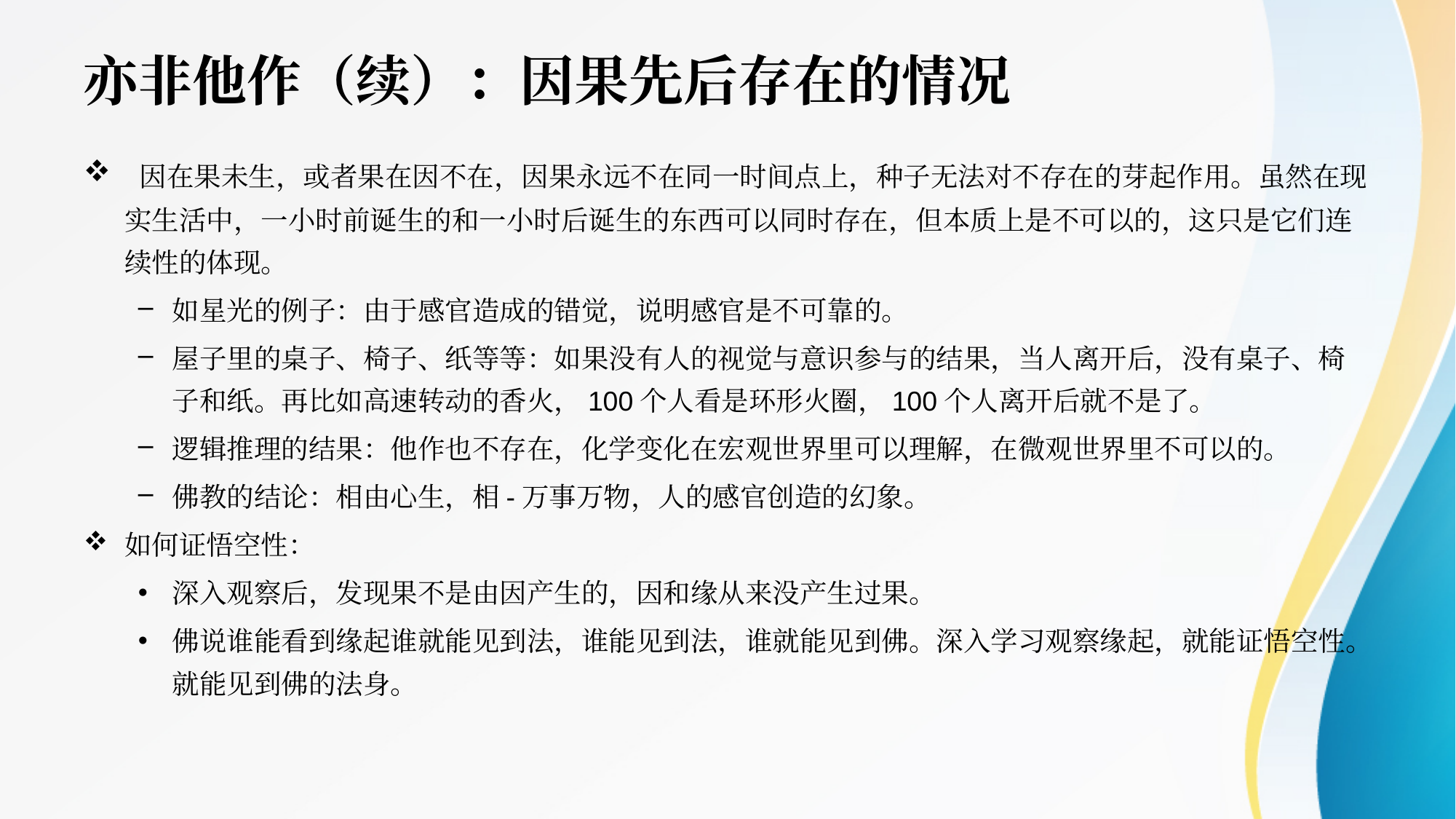

# 亦非他作（续）：因果先后存在的情况
 因在果未生，或者果在因不在，因果永远不在同一时间点上，种子无法对不存在的芽起作用。虽然在现实生活中，一小时前诞生的和一小时后诞生的东西可以同时存在，但本质上是不可以的，这只是它们连续性的体现。
如星光的例子：由于感官造成的错觉，说明感官是不可靠的。
屋子里的桌子、椅子、纸等等：如果没有人的视觉与意识参与的结果，当人离开后，没有桌子、椅子和纸。再比如高速转动的香火，100个人看是环形火圈，100个人离开后就不是了。
逻辑推理的结果：他作也不存在，化学变化在宏观世界里可以理解，在微观世界里不可以的。
佛教的结论：相由心生，相-万事万物，人的感官创造的幻象。
如何证悟空性：
深入观察后，发现果不是由因产生的，因和缘从来没产生过果。
佛说谁能看到缘起谁就能见到法，谁能见到法，谁就能见到佛。深入学习观察缘起，就能证悟空性。就能见到佛的法身。